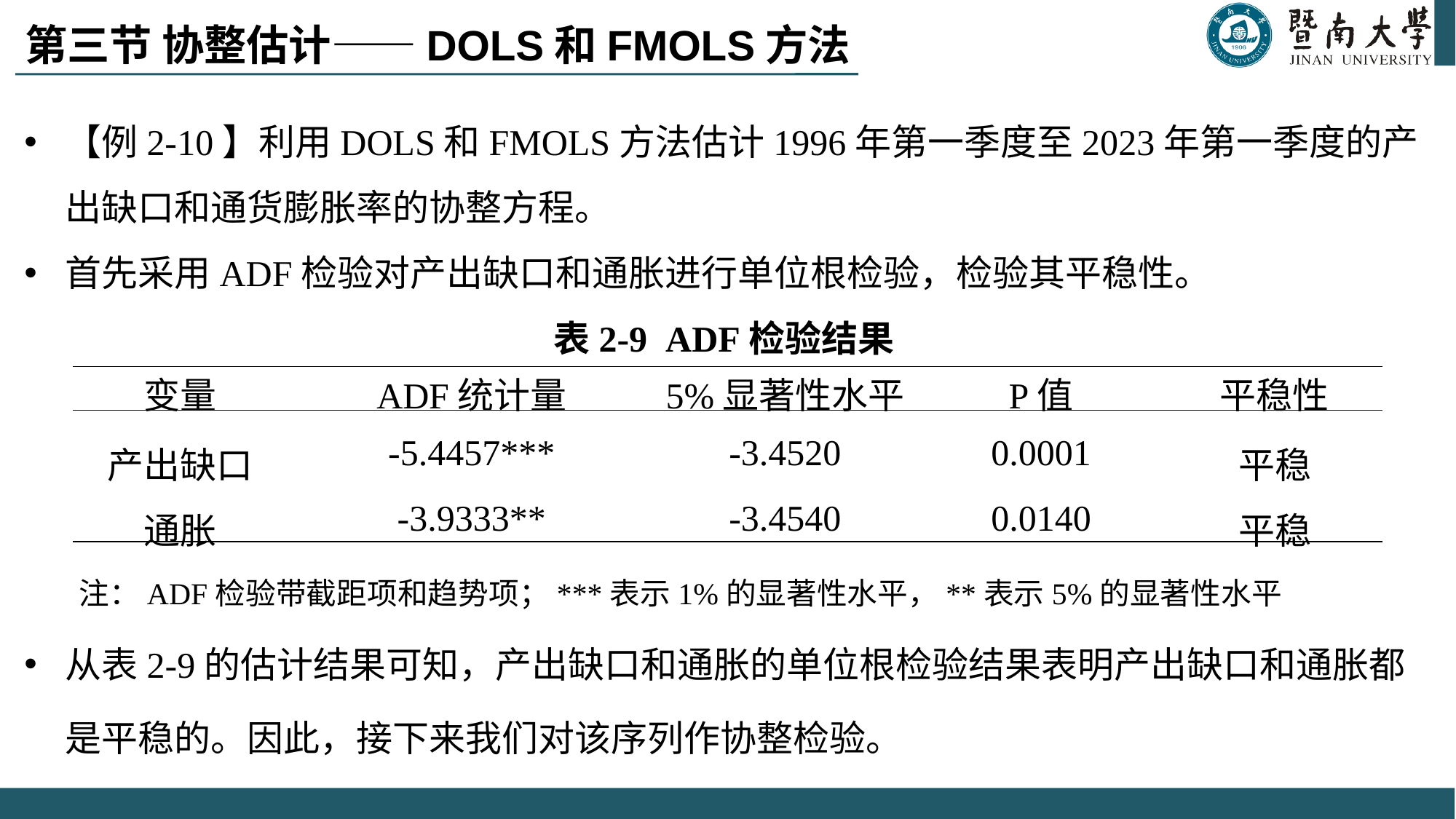

# 第三节 协整估计——DOLS和FMOLS方法
【例2-10】利用DOLS和FMOLS方法估计1996年第一季度至2023年第一季度的产出缺口和通货膨胀率的协整方程。
首先采用ADF检验对产出缺口和通胀进行单位根检验，检验其平稳性。
表2-9  ADF检验结果

注：ADF检验带截距项和趋势项；***表示1%的显著性水平，**表示5%的显著性水平
从表2-9的估计结果可知，产出缺口和通胀的单位根检验结果表明产出缺口和通胀都是平稳的。因此，接下来我们对该序列作协整检验。
| 变量 | ADF统计量 | 5%显著性水平 | P值 | 平稳性 |
| --- | --- | --- | --- | --- |
| 产出缺口 | -5.4457\*\*\* | -3.4520 | 0.0001 | 平稳 |
| 通胀 | -3.9333\*\* | -3.4540 | 0.0140 | 平稳 |